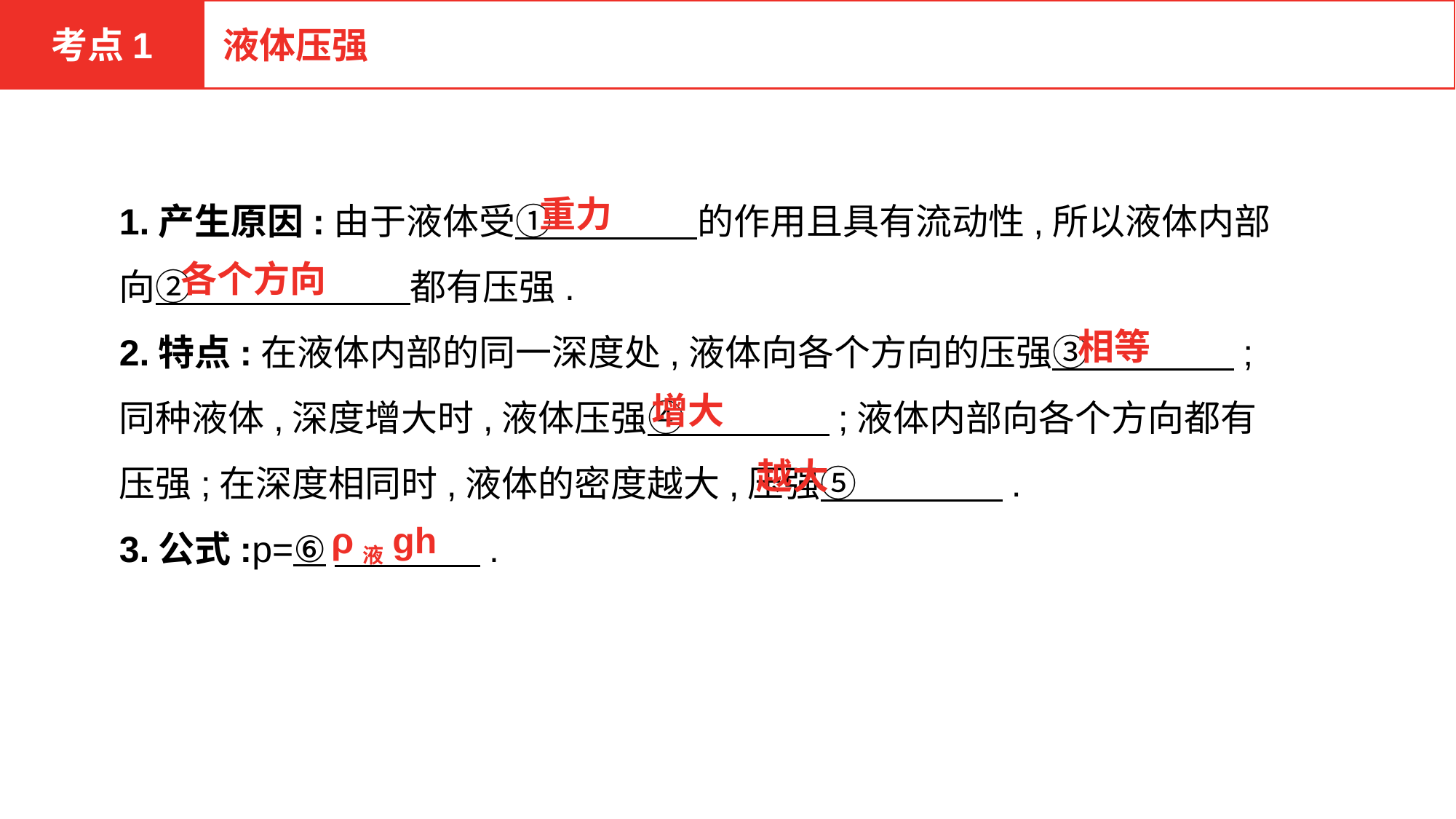

考点1
液体压强
1.产生原因:由于液体受①　　　　的作用且具有流动性,所以液体内部向②　　　　　　都有压强.
2.特点:在液体内部的同一深度处,液体向各个方向的压强③　　　　;同种液体,深度增大时,液体压强④　　　　;液体内部向各个方向都有压强;在深度相同时,液体的密度越大,压强⑤　　　　.
3.公式:p=⑥　　　　.
 重力
 各个方向
 相等
 增大
 越大
 ρ液gh